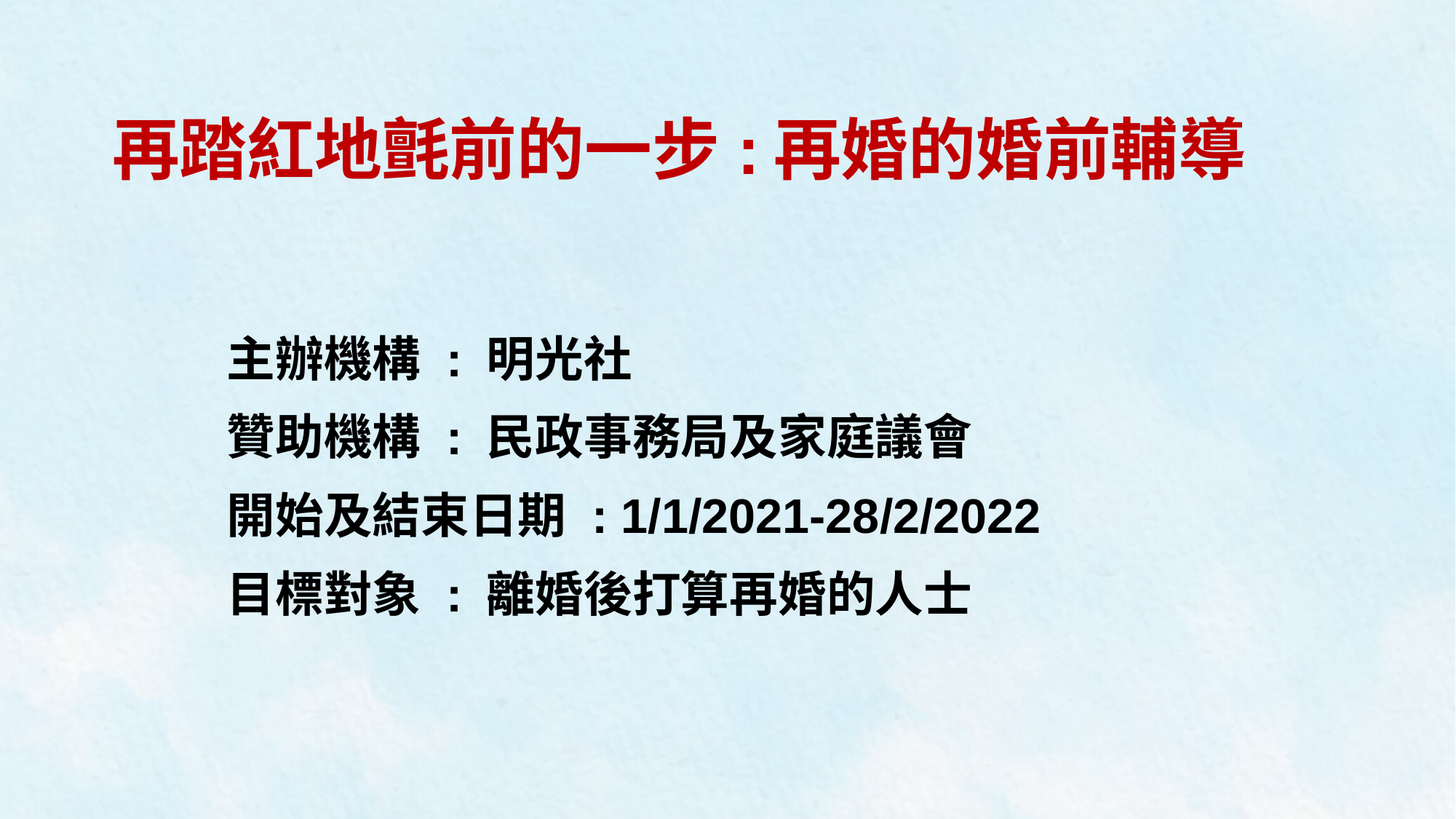

# 再踏紅地氈前的一步:再婚的婚前輔導
主辦機構 : 明光社
贊助機構 : 民政事務局及家庭議會
開始及結束日期 : 1/1/2021-28/2/2022
目標對象 : 離婚後打算再婚的人士